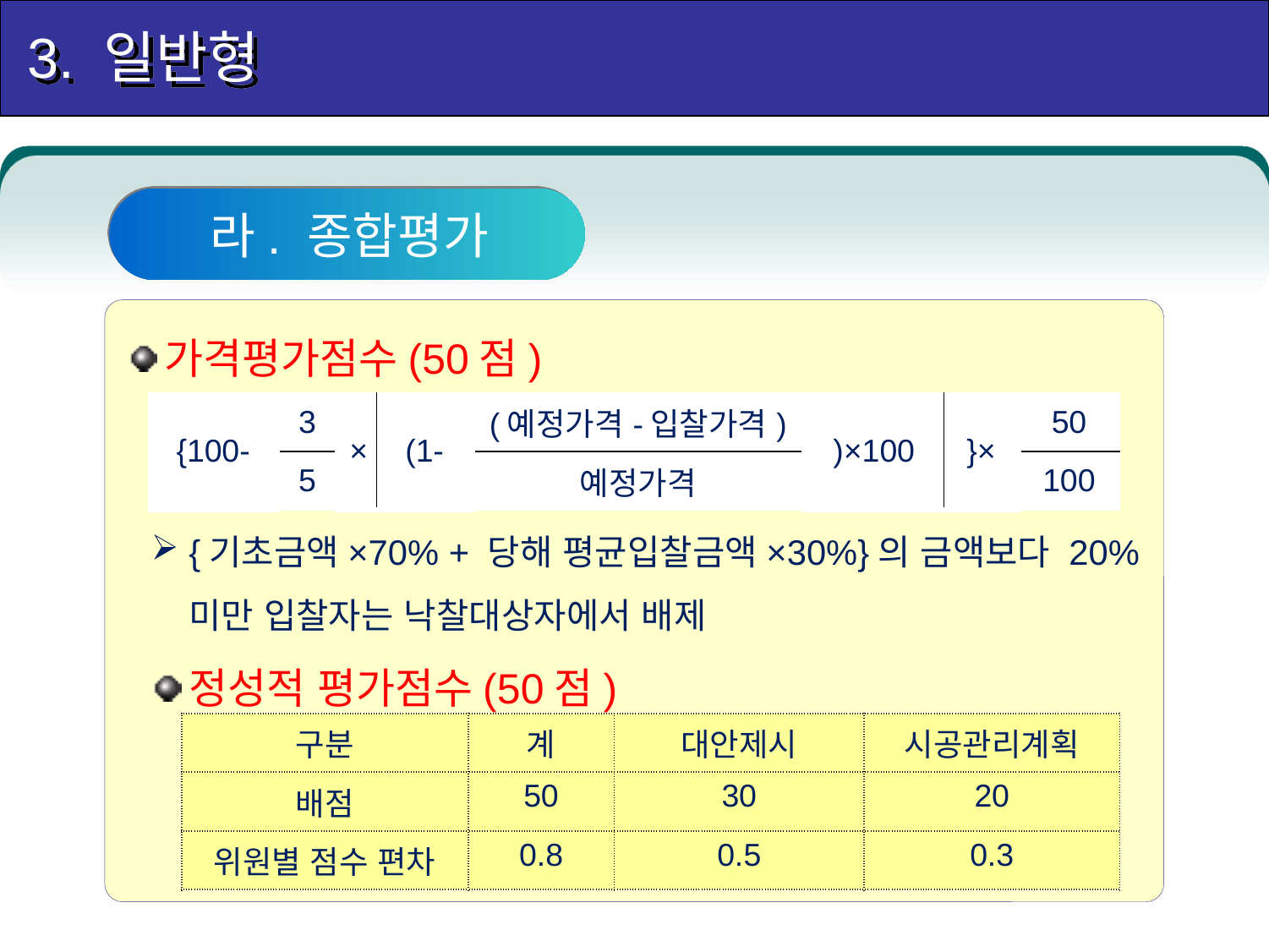

3. 일반형
라. 종합평가

가격평가점수(50점)

{기초금액×70% + 당해 평균입찰금액×30%}의 금액보다 20% 미만 입찰자는 낙찰대상자에서 배제
정성적 평가점수(50점)

| {100- | 3 | × | (1- | (예정가격-입찰가격) | )×100 | }× | 50 |
| --- | --- | --- | --- | --- | --- | --- | --- |
|  | 5 |  |  | 예정가격 |  |  | 100 |
| 구분 | 계 | 대안제시 | 시공관리계획 |
| --- | --- | --- | --- |
| 배점 | 50 | 30 | 20 |
| 위원별 점수 편차 | 0.8 | 0.5 | 0.3 |